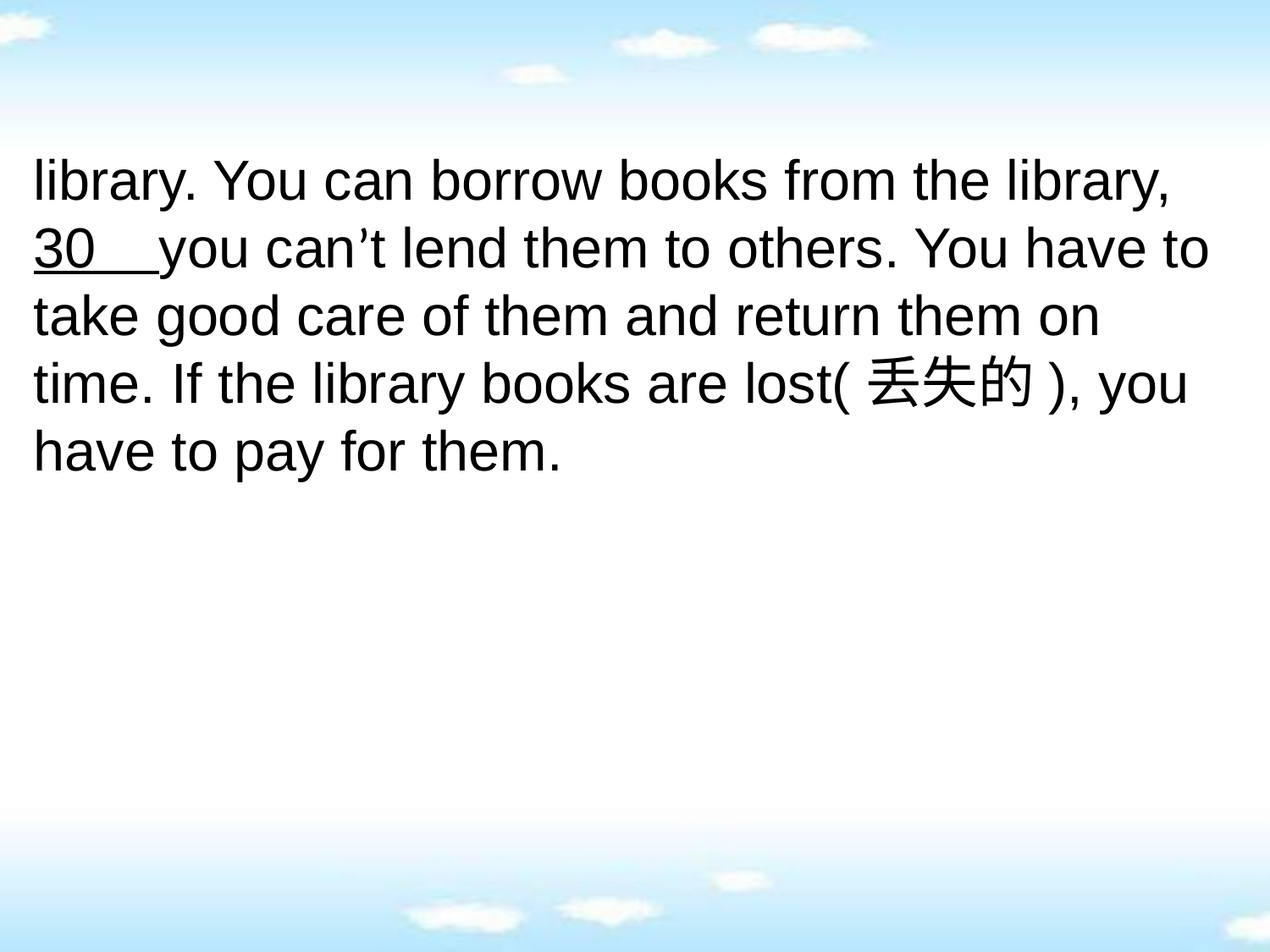

library. You can borrow books from the library,   30    you can’t lend them to others. You have to take good care of them and return them on time. If the library books are lost(丢失的), you have to pay for them.